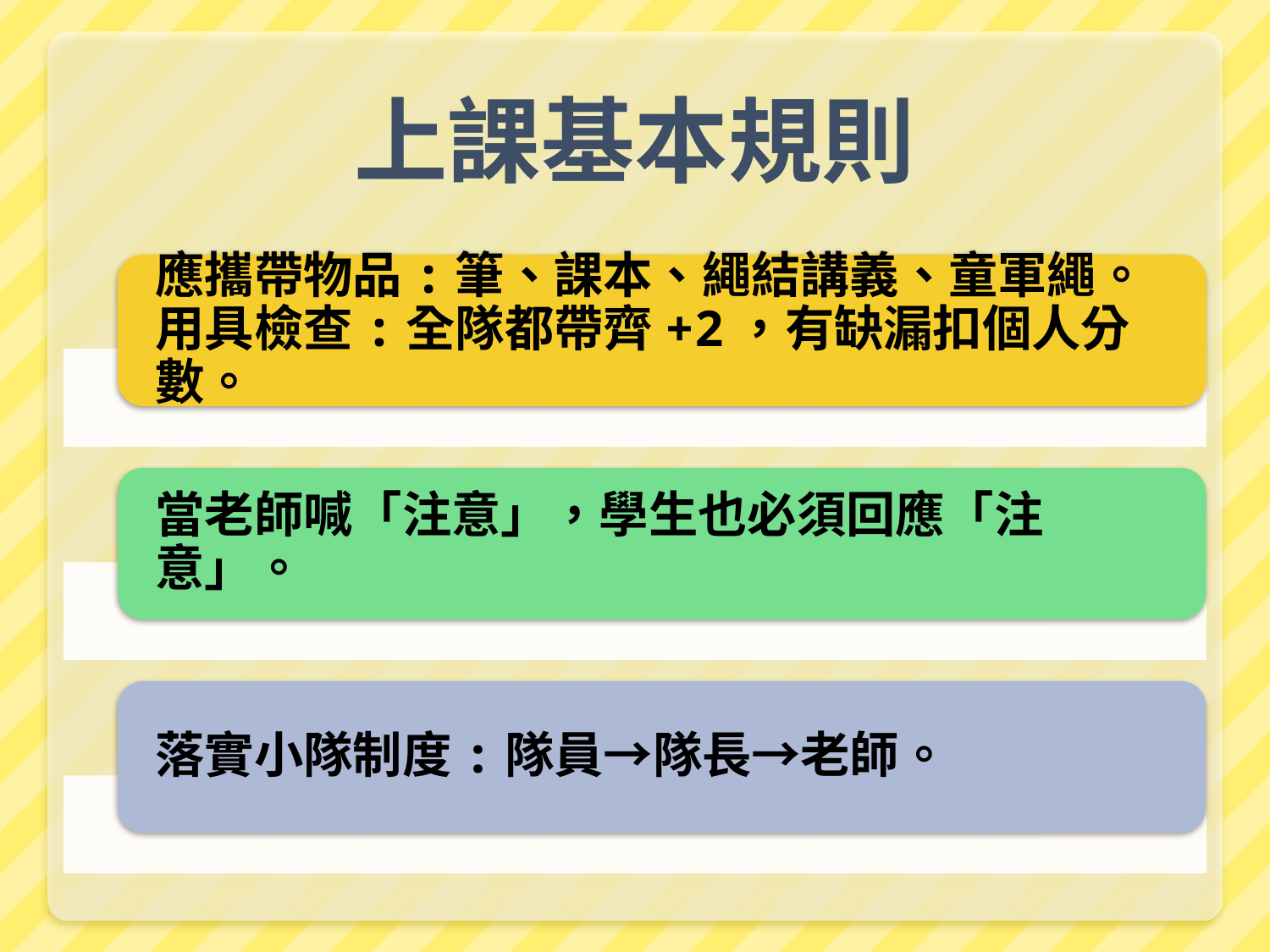

# 上課基本規則
應攜帶物品:筆、課本、繩結講義、童軍繩。
用具檢查:全隊都帶齊+2，有缺漏扣個人分數。
當老師喊「注意」，學生也必須回應「注意」。
落實小隊制度:隊員→隊長→老師。